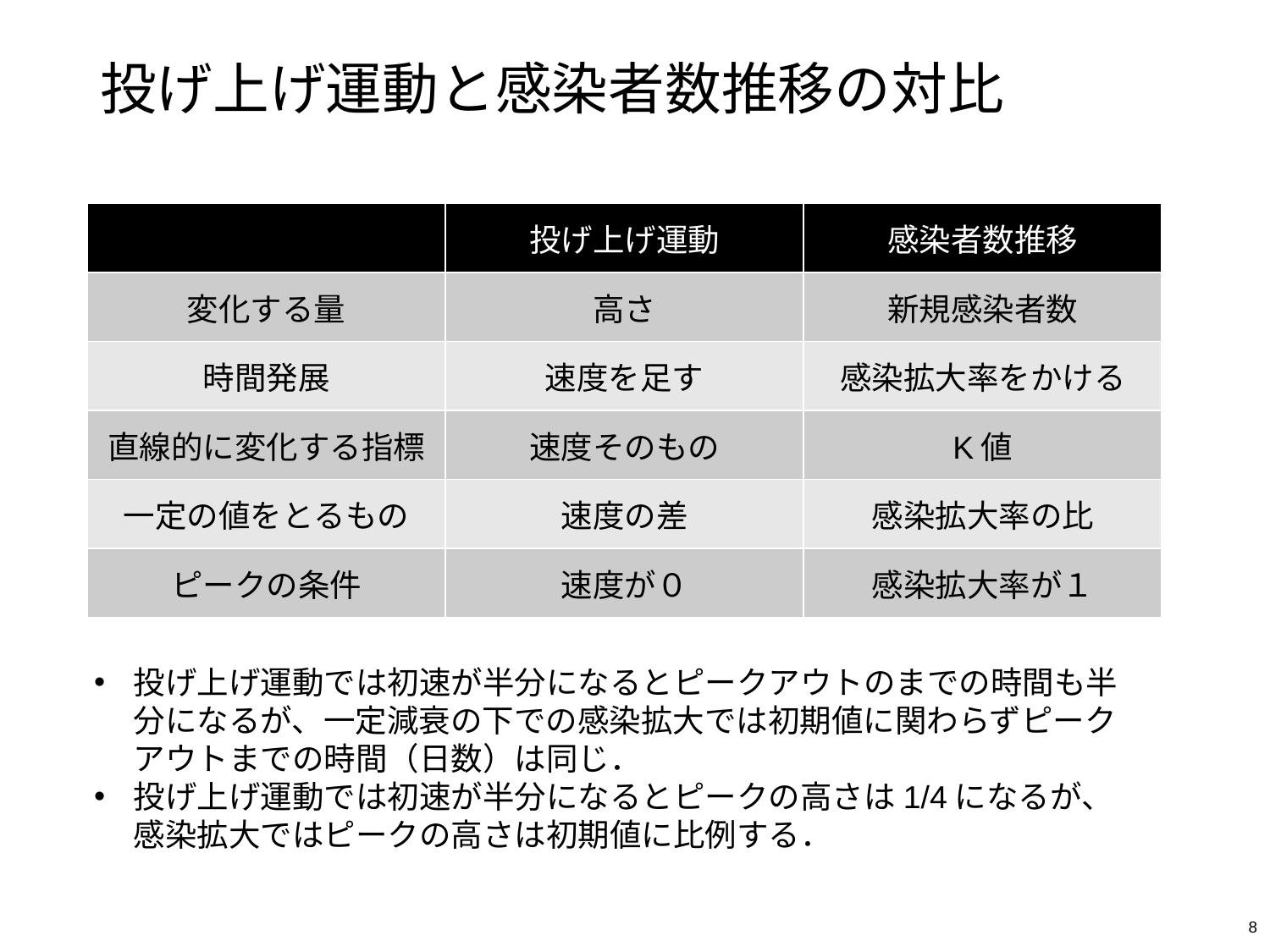

投げ上げ運動と感染者数推移の対比
|  | 投げ上げ運動 | 感染者数推移 |
| --- | --- | --- |
| 変化する量 | 高さ | 新規感染者数 |
| 時間発展 | 速度を足す | 感染拡大率をかける |
| 直線的に変化する指標 | 速度そのもの | K値 |
| 一定の値をとるもの | 速度の差 | 感染拡大率の比 |
| ピークの条件 | 速度が０ | 感染拡大率が１ |
投げ上げ運動では初速が半分になるとピークアウトのまでの時間も半分になるが、一定減衰の下での感染拡大では初期値に関わらずピークアウトまでの時間（日数）は同じ．
投げ上げ運動では初速が半分になるとピークの高さは1/4になるが、感染拡大ではピークの高さは初期値に比例する．
8